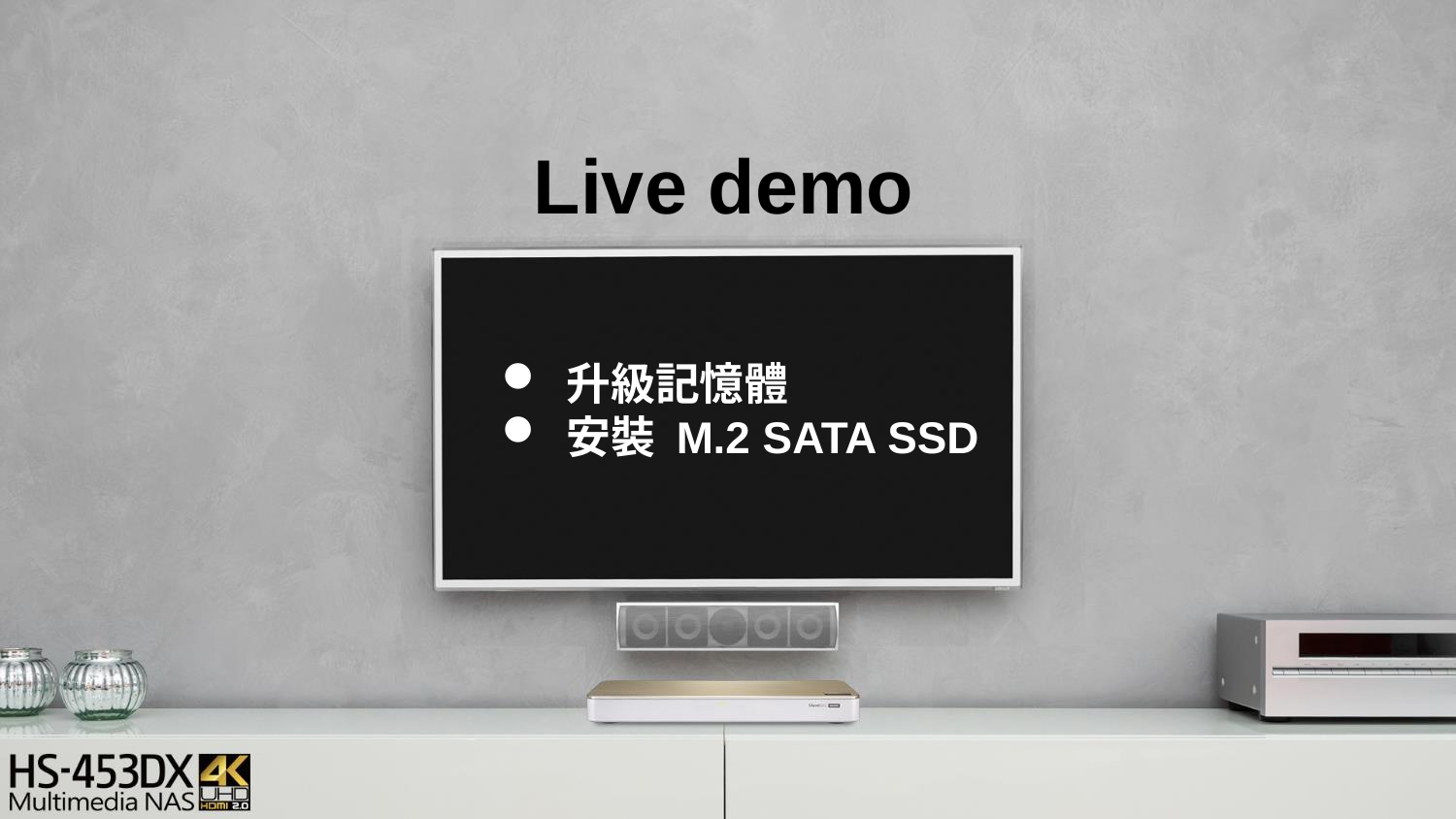

# Live demo
 升級記憶體
 安裝 M.2 SATA SSD